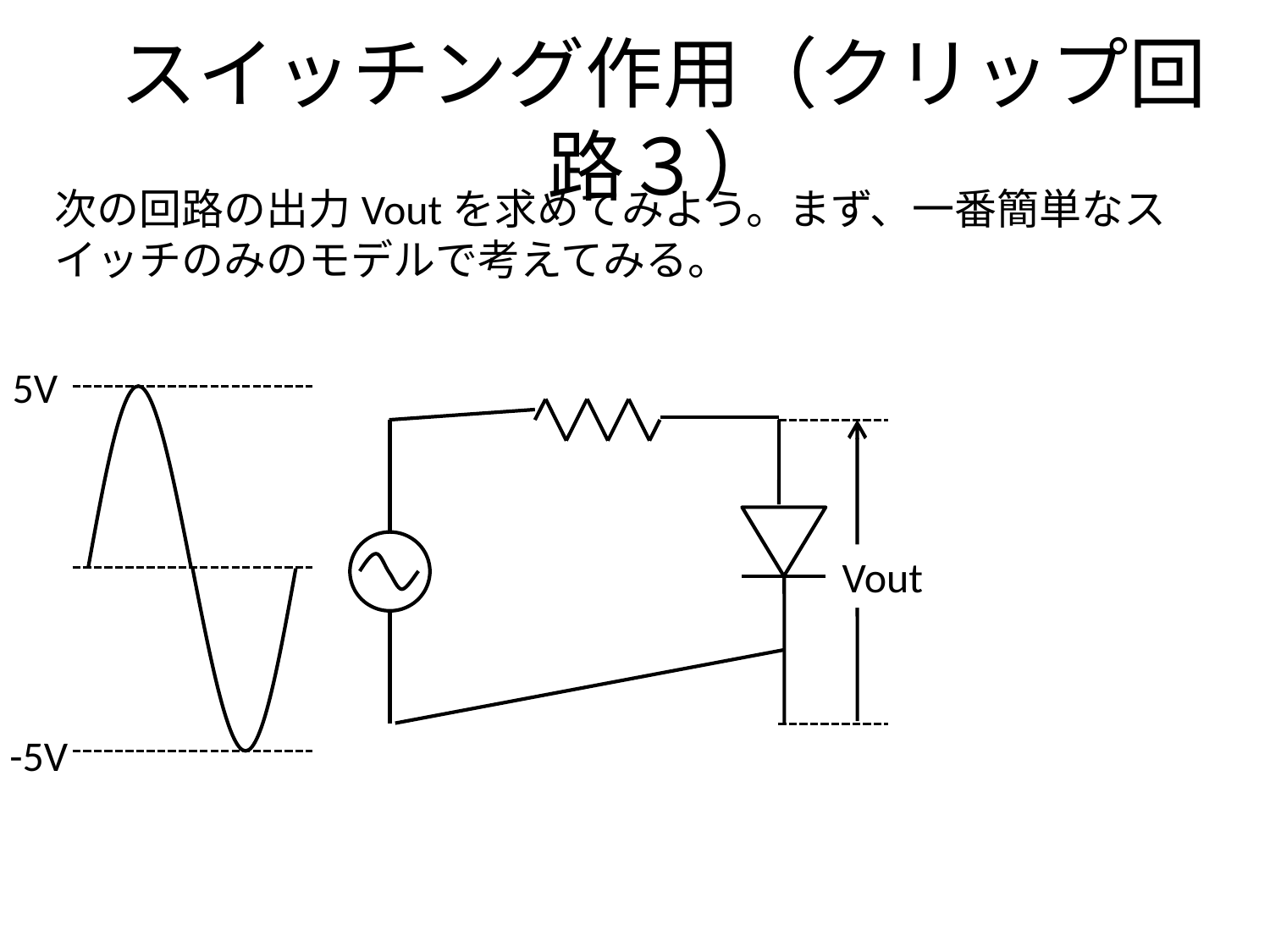

# スイッチング作用（クリップ回路３）
次の回路の出力Voutを求めてみよう。まず、一番簡単なスイッチのみのモデルで考えてみる。
5V

Vout

-5V